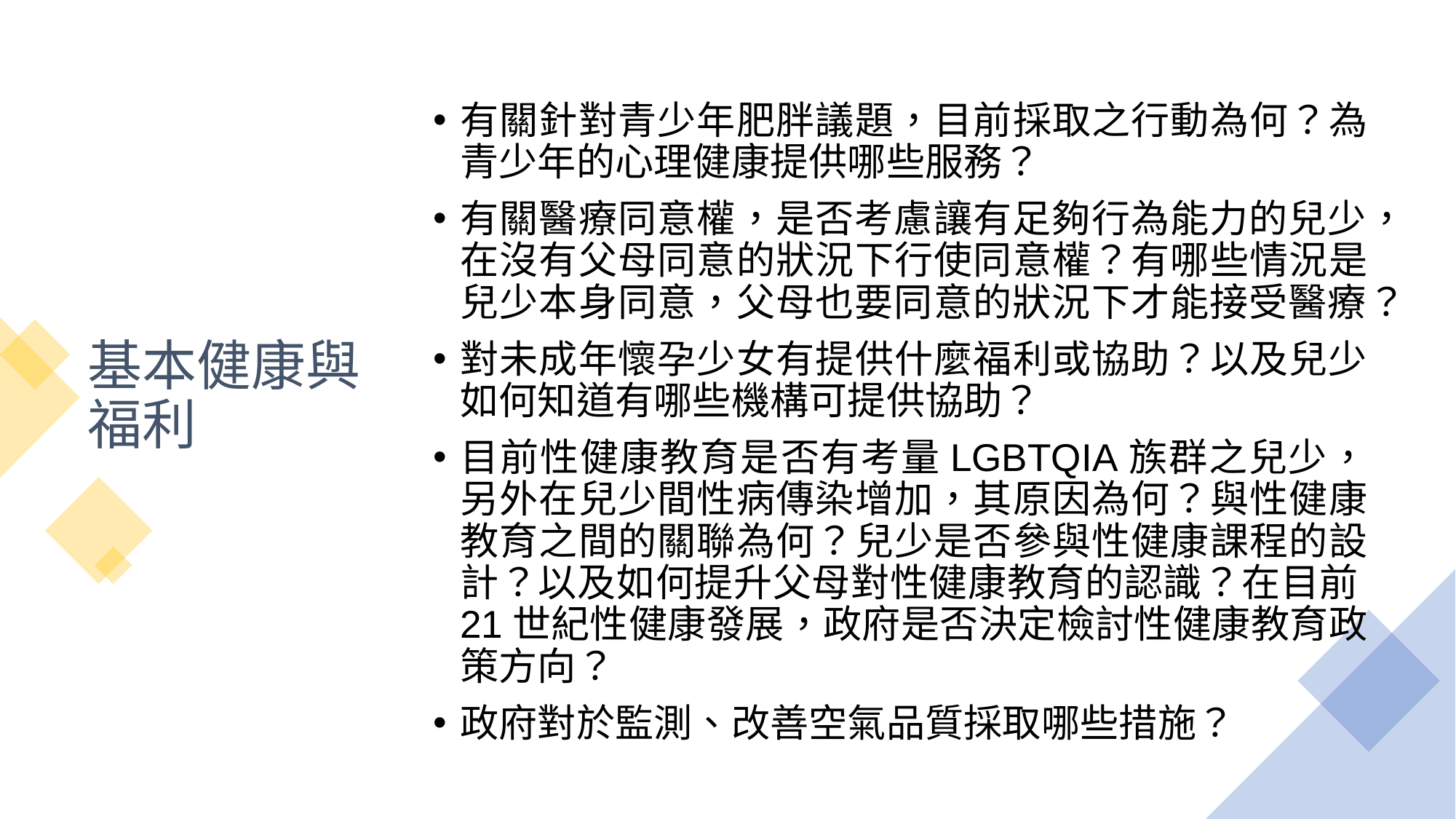

# 基本健康與福利
有關針對青少年肥胖議題，目前採取之行動為何？為青少年的心理健康提供哪些服務？
有關醫療同意權，是否考慮讓有足夠行為能力的兒少，在沒有父母同意的狀況下行使同意權？有哪些情況是兒少本身同意，父母也要同意的狀況下才能接受醫療？
對未成年懷孕少女有提供什麼福利或協助？以及兒少如何知道有哪些機構可提供協助？
目前性健康教育是否有考量LGBTQIA族群之兒少，另外在兒少間性病傳染增加，其原因為何？與性健康教育之間的關聯為何？兒少是否參與性健康課程的設計？以及如何提升父母對性健康教育的認識？在目前21世紀性健康發展，政府是否決定檢討性健康教育政策方向？
政府對於監測、改善空氣品質採取哪些措施？